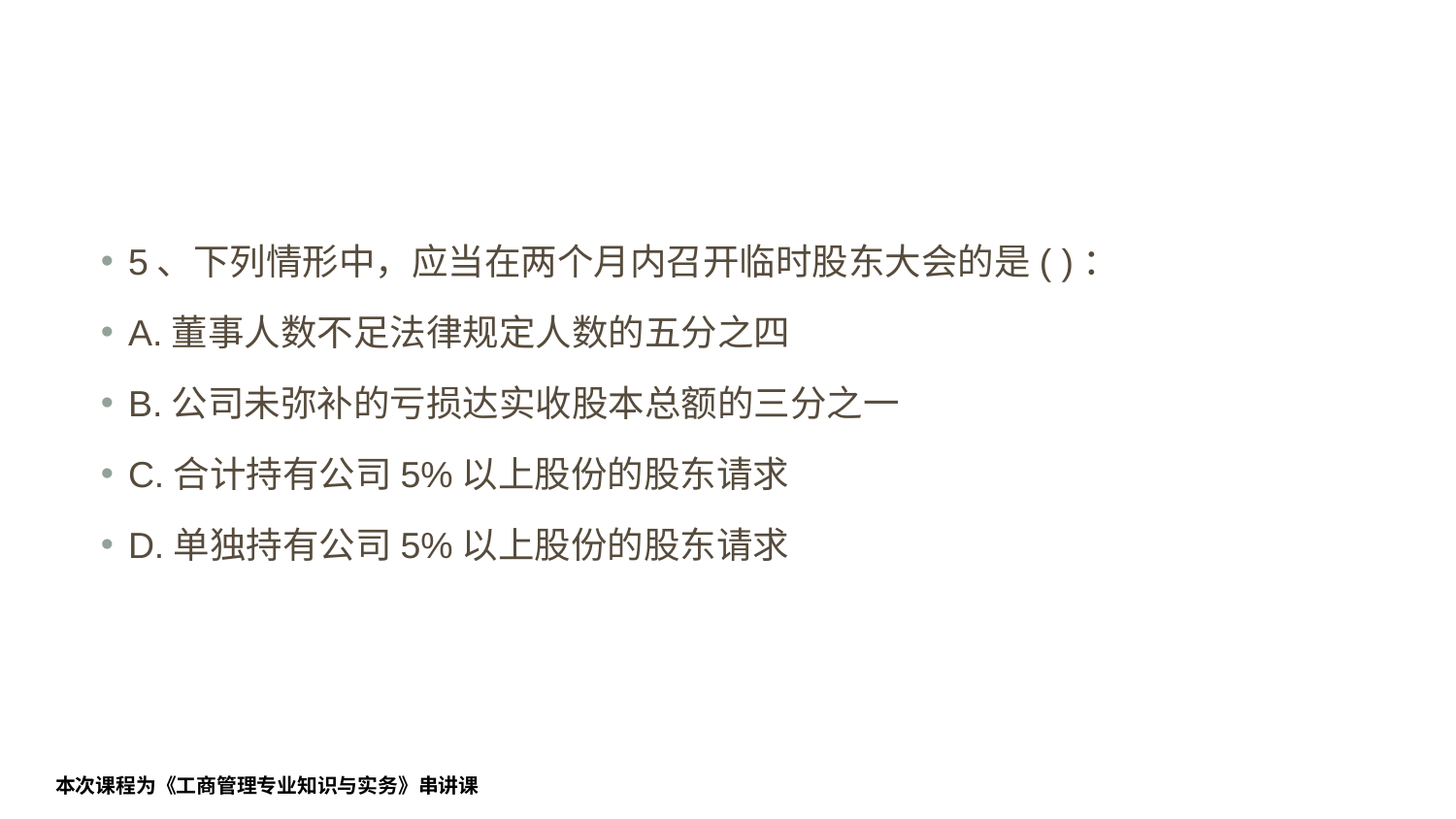

#
5、下列情形中，应当在两个月内召开临时股东大会的是( )：
A.董事人数不足法律规定人数的五分之四
B.公司未弥补的亏损达实收股本总额的三分之一
C.合计持有公司5%以上股份的股东请求
D.单独持有公司5%以上股份的股东请求